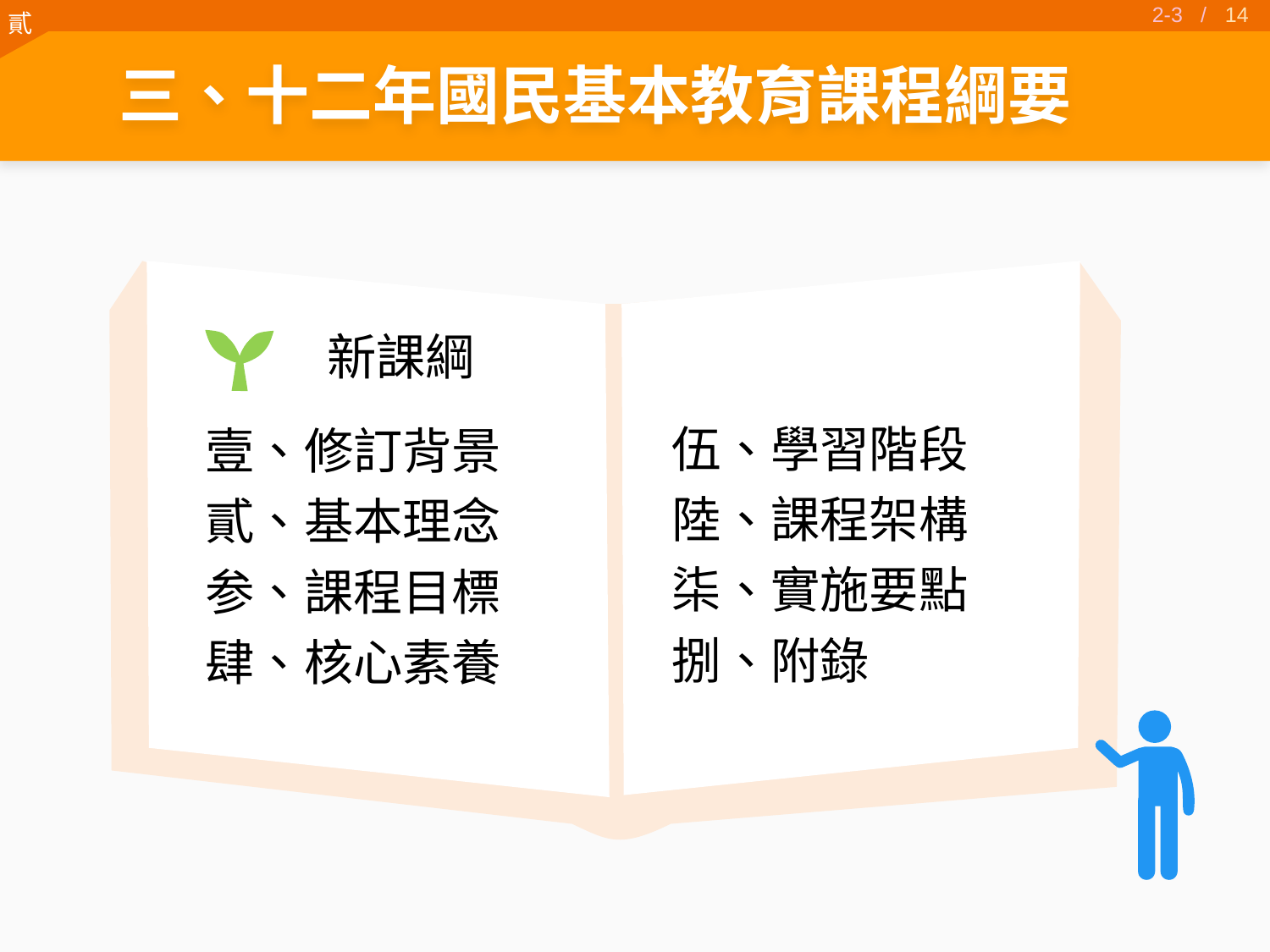

14
2-3   /
三、十二年國民基本教育課程綱要

新課綱

伍、學習階段
陸、課程架構
柒、實施要點
捌、附錄
壹、修訂背景
貳、基本理念
参、課程目標
肆、核心素養